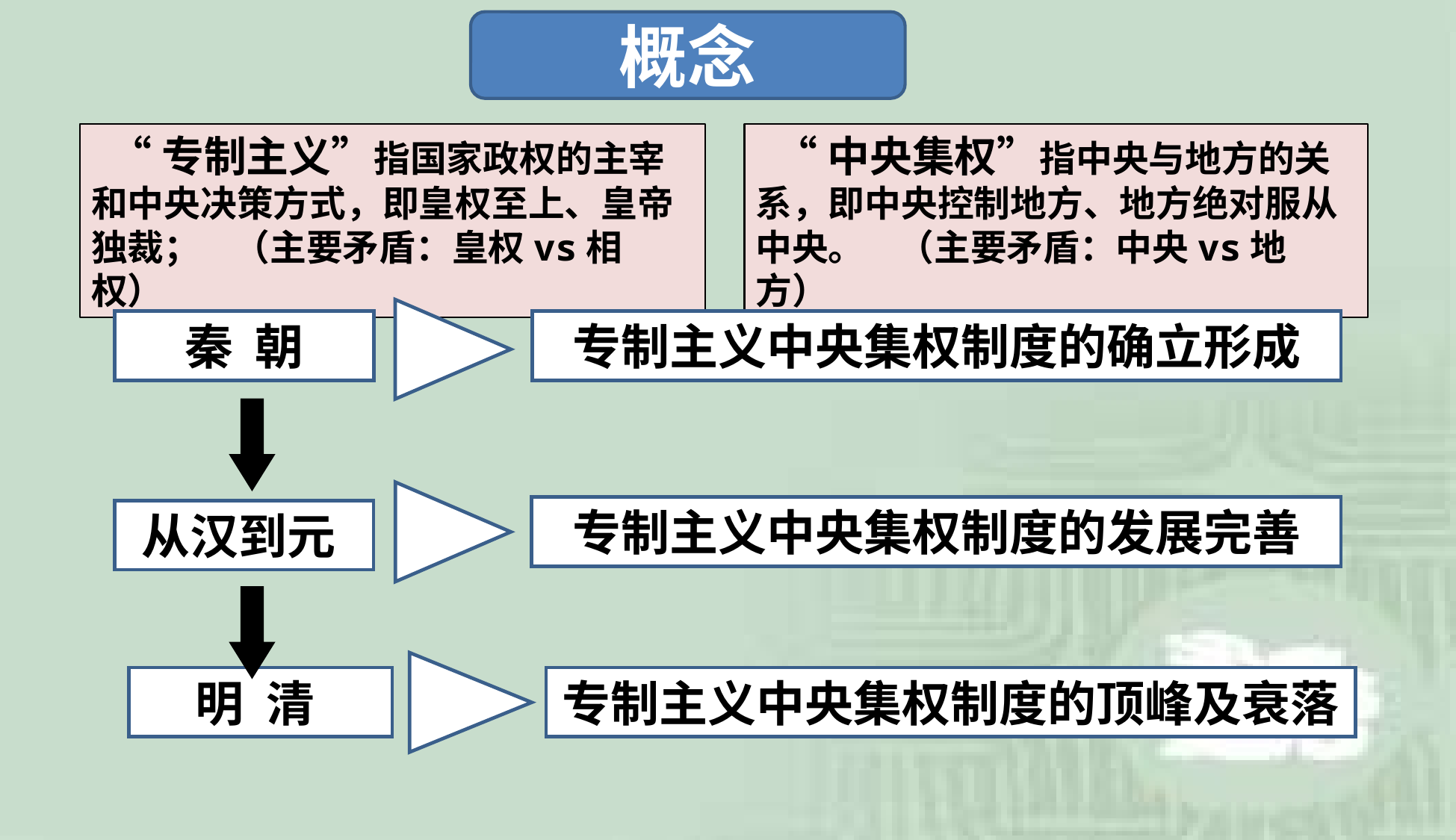

概念
  “专制主义”指国家政权的主宰和中央决策方式，即皇权至上、皇帝独裁；    （主要矛盾：皇权vs相权）
  “中央集权”指中央与地方的关系，即中央控制地方、地方绝对服从中央。    （主要矛盾：中央vs地方）
秦  朝
专制主义中央集权制度的确立形成

专制主义中央集权制度的发展完善

从汉到元

明  清
专制主义中央集权制度的顶峰及衰落